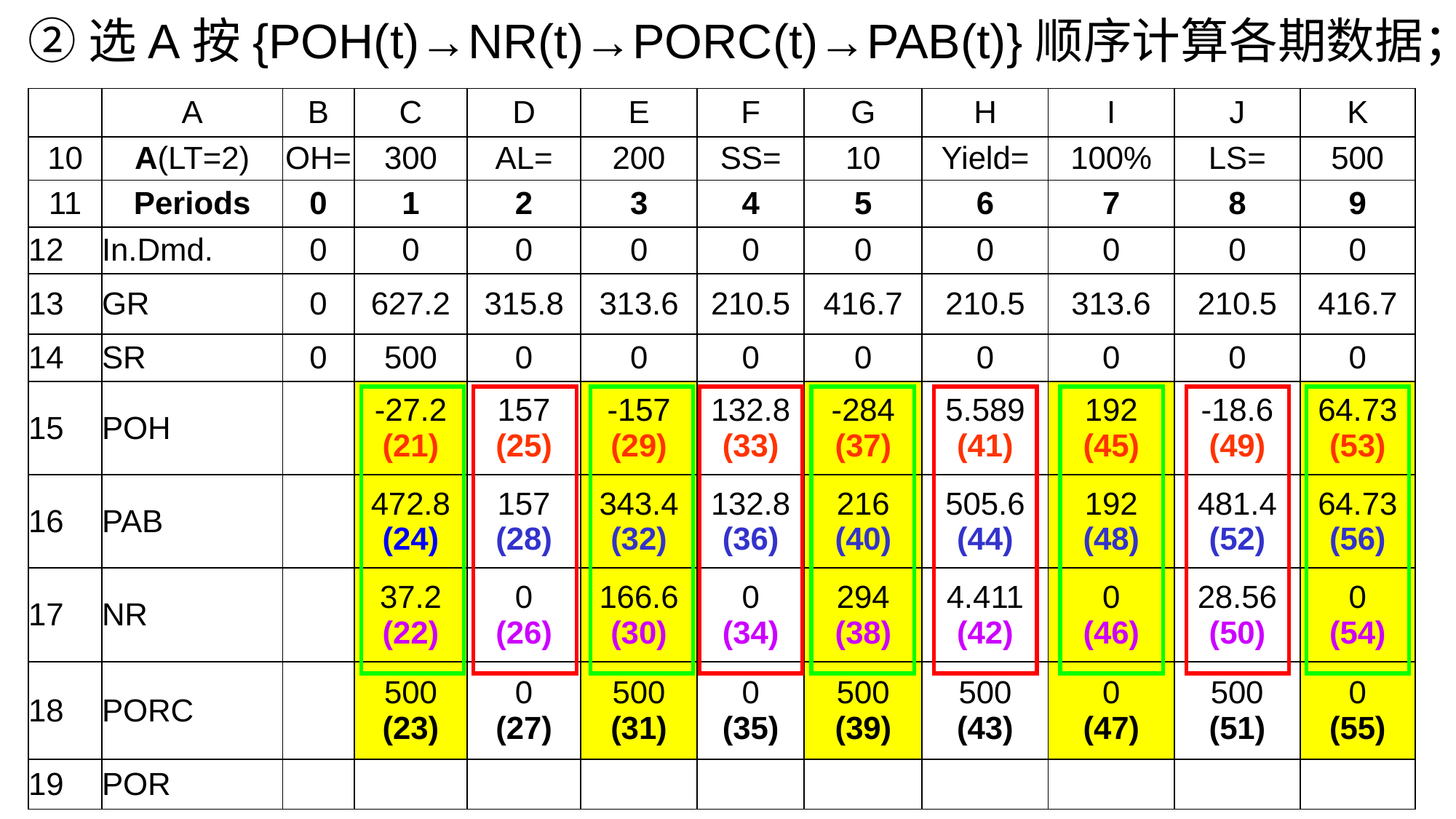

②选A按{POH(t)→NR(t)→PORC(t)→PAB(t)}顺序计算各期数据；
|  | A | B | C | D | E | F | G | H | I | J | K |
| --- | --- | --- | --- | --- | --- | --- | --- | --- | --- | --- | --- |
| 10 | A(LT=2) | OH= | 300 | AL= | 200 | SS= | 10 | Yield= | 100% | LS= | 500 |
| 11 | Periods | 0 | 1 | 2 | 3 | 4 | 5 | 6 | 7 | 8 | 9 |
| 12 | In.Dmd. | 0 | 0 | 0 | 0 | 0 | 0 | 0 | 0 | 0 | 0 |
| 13 | GR | 0 | 627.2 | 315.8 | 313.6 | 210.5 | 416.7 | 210.5 | 313.6 | 210.5 | 416.7 |
| 14 | SR | 0 | 500 | 0 | 0 | 0 | 0 | 0 | 0 | 0 | 0 |
| 15 | POH |  | -27.2 (21) | 157 (25) | -157 (29) | 132.8 (33) | -284 (37) | 5.589 (41) | 192 (45) | -18.6 (49) | 64.73 (53) |
| 16 | PAB |  | 472.8 (24) | 157 (28) | 343.4 (32) | 132.8 (36) | 216 (40) | 505.6 (44) | 192 (48) | 481.4 (52) | 64.73 (56) |
| 17 | NR |  | 37.2 (22) | 0 (26) | 166.6 (30) | 0 (34) | 294 (38) | 4.411 (42) | 0 (46) | 28.56 (50) | 0 (54) |
| 18 | PORC |  | 500 (23) | 0 (27) | 500 (31) | 0 (35) | 500 (39) | 500 (43) | 0 (47) | 500 (51) | 0 (55) |
| 19 | POR |  |  |  |  |  |  |  |  |  |  |

37